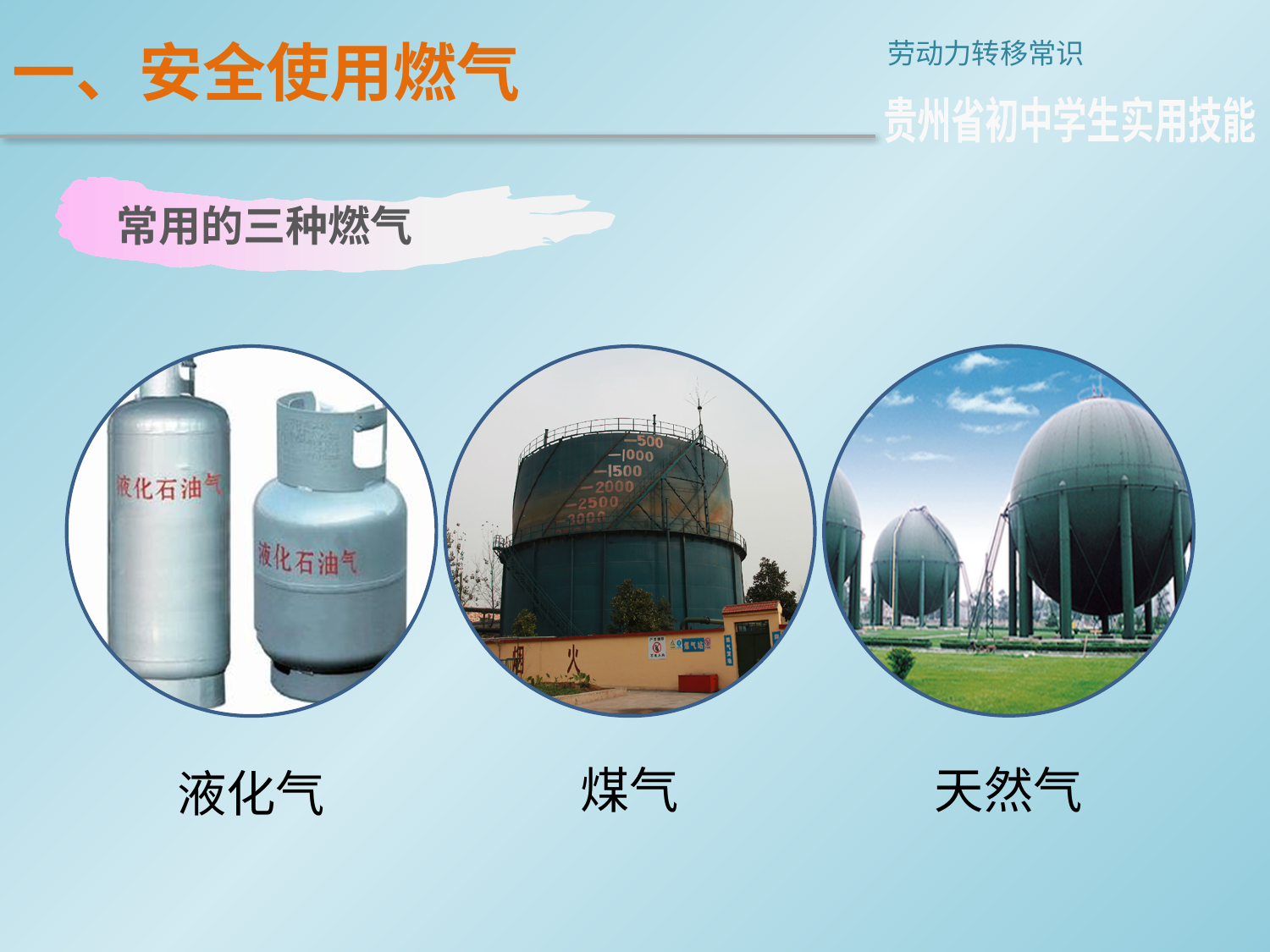

一、安全使用燃气
劳动力转移常识
贵州省初中学生实用技能

常用的三种燃气

天然气
煤气
液化气